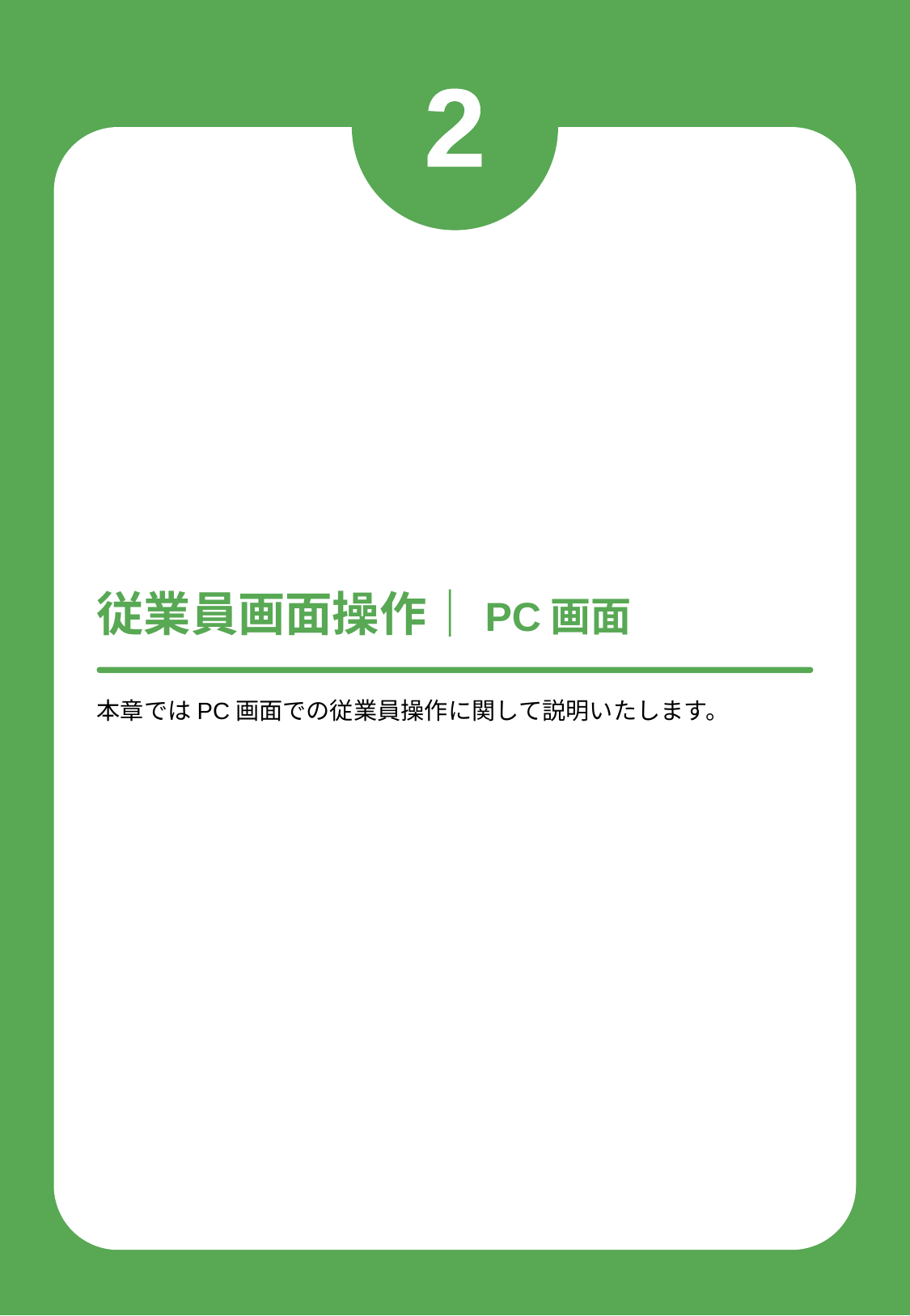

2

従業員画面操作｜PC画面

本章ではPC画面での従業員操作に関して説明いたします。